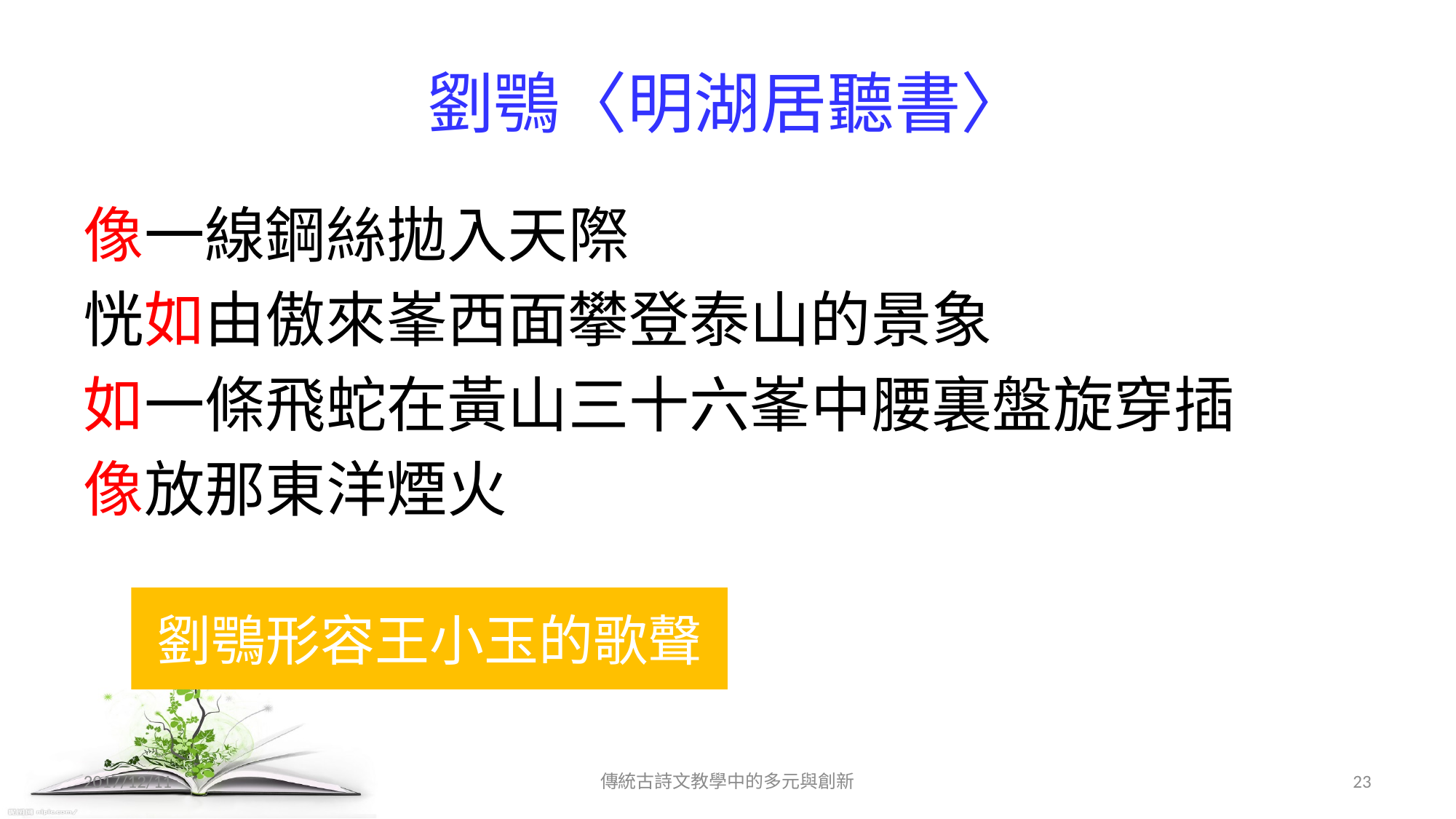

# 劉鶚〈明湖居聽書〉
像一線鋼絲拋入天際
恍如由傲來峯西面攀登泰山的景象
如一條飛蛇在黃山三十六峯中腰裏盤旋穿插
像放那東洋煙火
劉鶚形容王小玉的歌聲
2017/12/11
傳統古詩文教學中的多元與創新
23